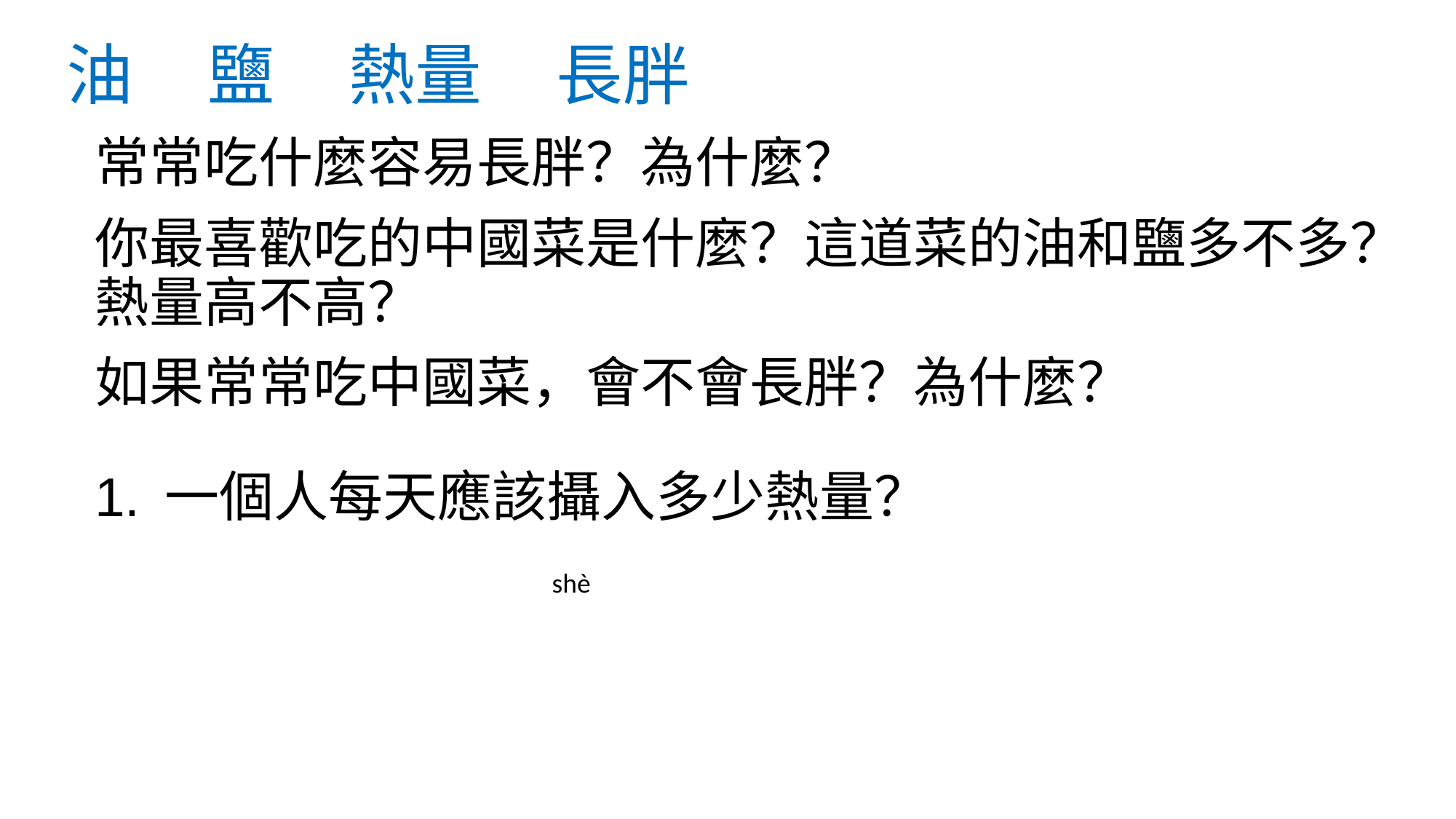

# 油     鹽     熱量     長胖
常常吃什麼容易長胖？為什麼？
你最喜歡吃的中國菜是什麼？這道菜的油和鹽多不多？熱量高不高？
如果常常吃中國菜，會不會長胖？為什麼？
一個人每天應該攝入多少熱量？

shè